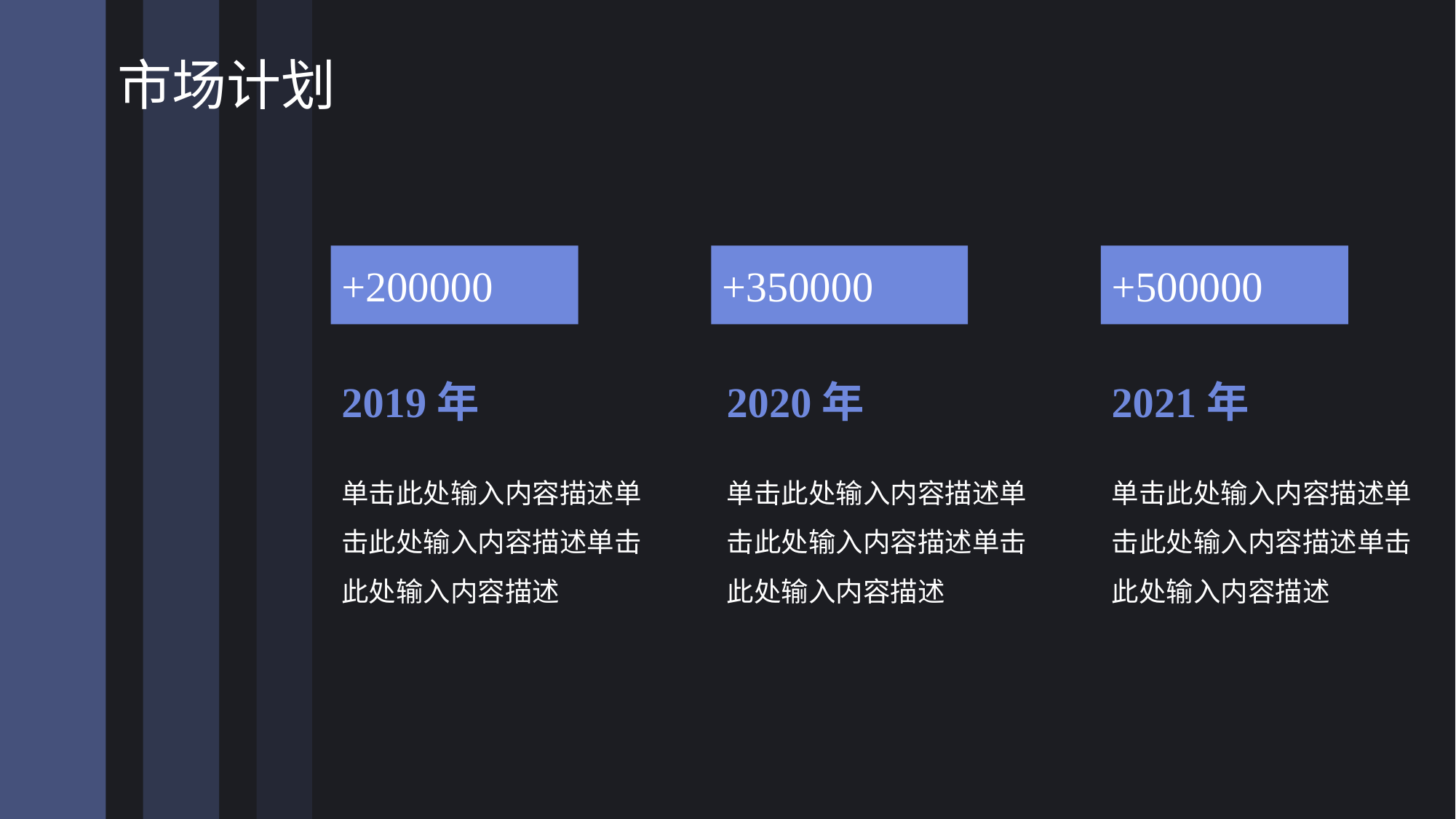

# 市场计划
+200000
+350000
+500000
2019年
2020年
2021年
单击此处输入内容描述单击此处输入内容描述单击此处输入内容描述
单击此处输入内容描述单击此处输入内容描述单击此处输入内容描述
单击此处输入内容描述单击此处输入内容描述单击此处输入内容描述